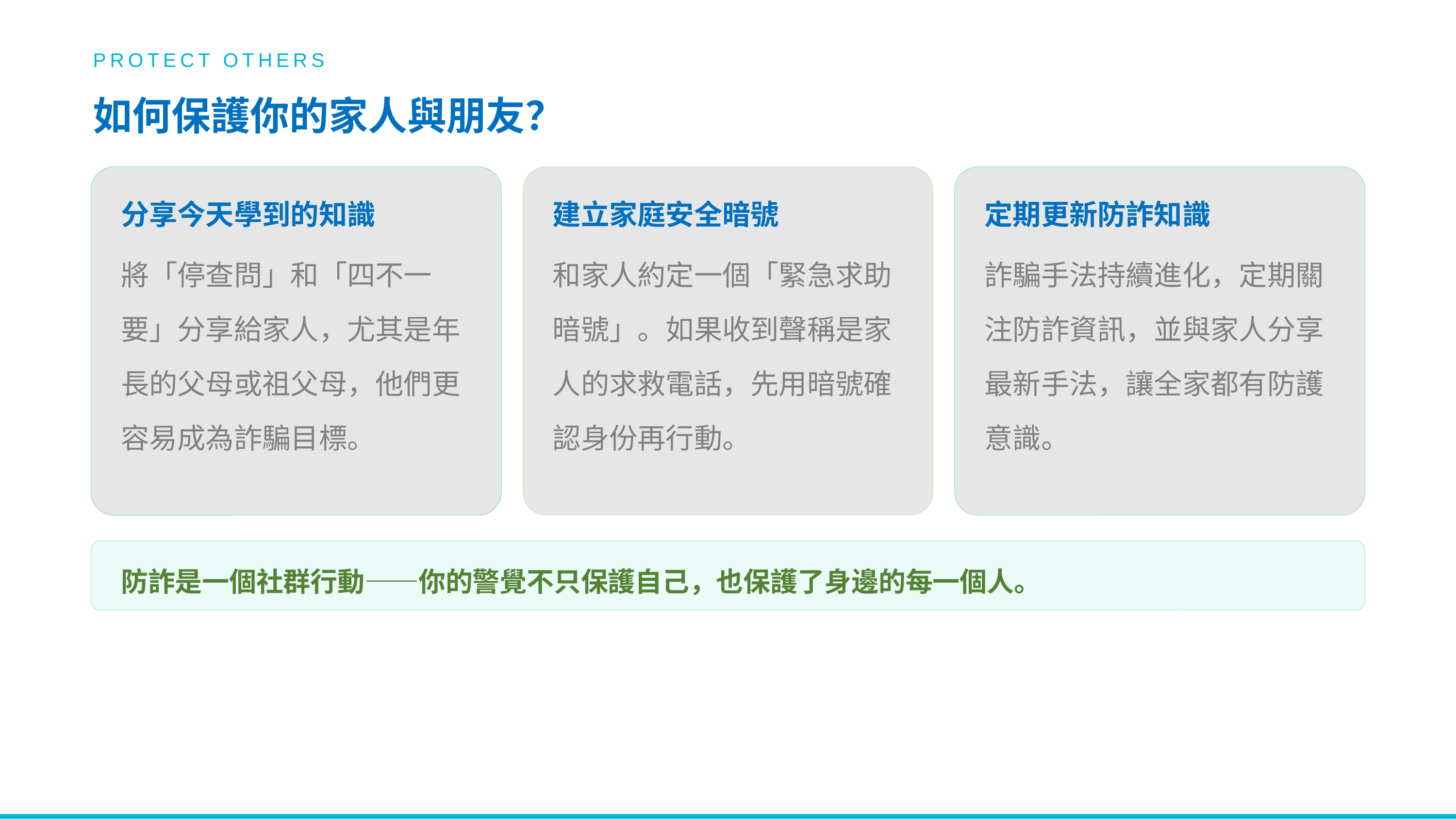

PROTECT OTHERS
如何保護你的家人與朋友？

分享今天學到的知識
建立家庭安全暗號
定期更新防詐知識
將「停查問」和「四不一要」分享給家人，尤其是年長的父母或祖父母，他們更容易成為詐騙目標。
和家人約定一個「緊急求助暗號」。如果收到聲稱是家人的求救電話，先用暗號確認身份再行動。
詐騙手法持續進化，定期關注防詐資訊，並與家人分享最新手法，讓全家都有防護意識。

防詐是一個社群行動——你的警覺不只保護自己，也保護了身邊的每一個人。